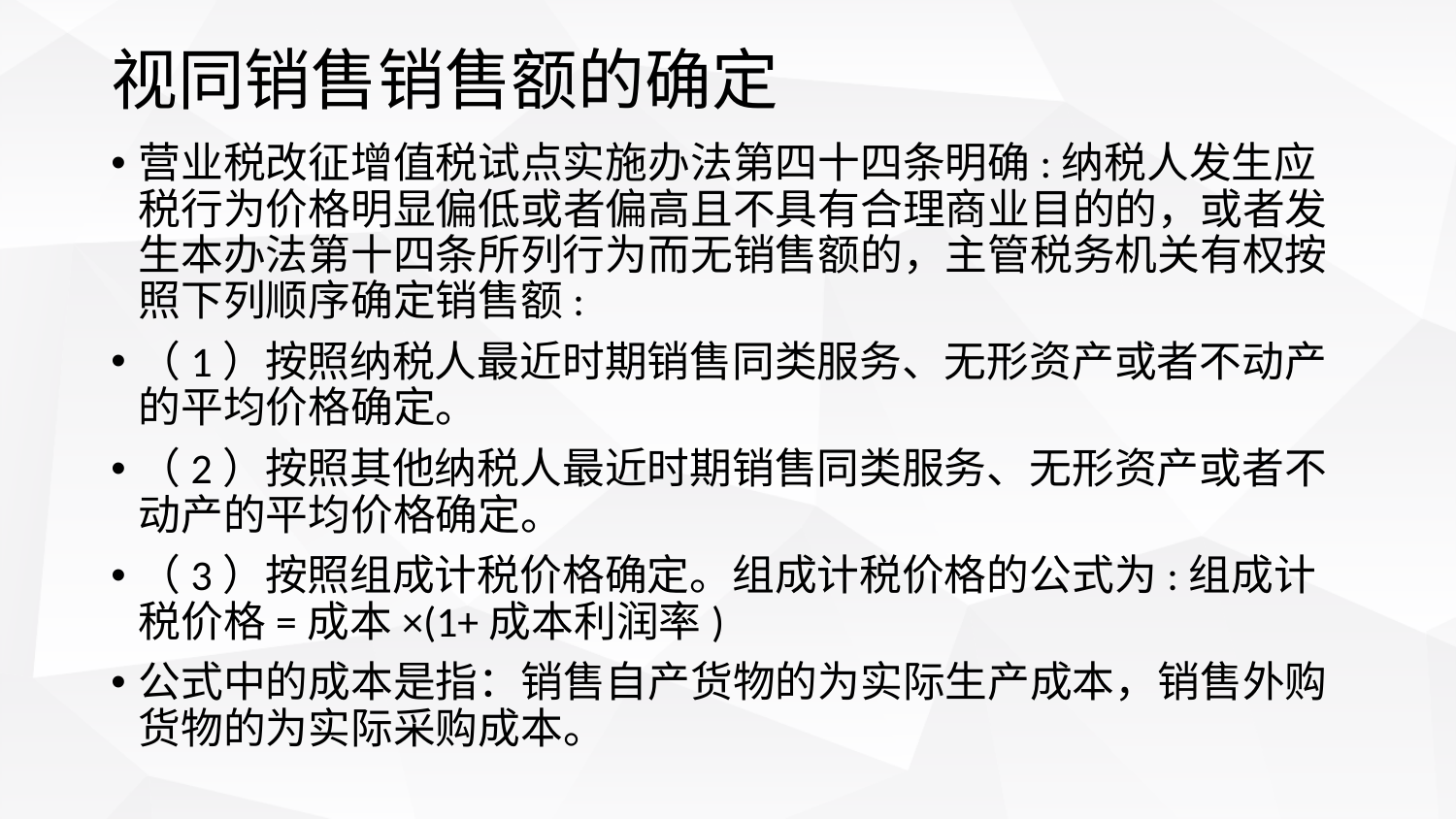

# 视同销售销售额的确定
营业税改征增值税试点实施办法第四十四条明确:纳税人发生应税行为价格明显偏低或者偏高且不具有合理商业目的的，或者发生本办法第十四条所列行为而无销售额的，主管税务机关有权按照下列顺序确定销售额:
（1）按照纳税人最近时期销售同类服务、无形资产或者不动产的平均价格确定。
（2）按照其他纳税人最近时期销售同类服务、无形资产或者不动产的平均价格确定。
（3）按照组成计税价格确定。组成计税价格的公式为:组成计税价格=成本×(1+成本利润率)
公式中的成本是指：销售自产货物的为实际生产成本，销售外购货物的为实际采购成本。

91